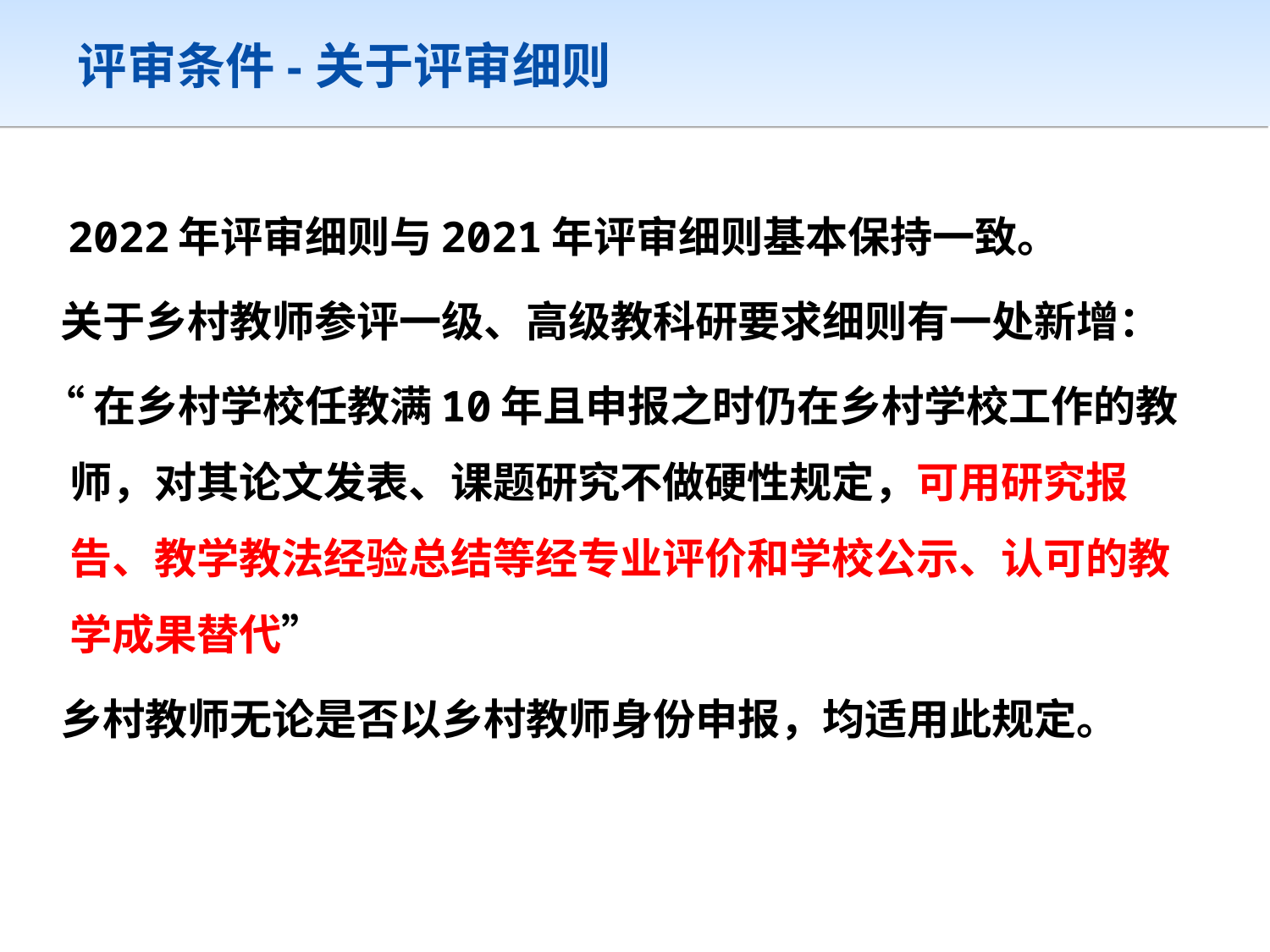

# 评审条件-关于评审细则
 2022年评审细则与2021年评审细则基本保持一致。
 关于乡村教师参评一级、高级教科研要求细则有一处新增：
“在乡村学校任教满10年且申报之时仍在乡村学校工作的教师，对其论文发表、课题研究不做硬性规定，可用研究报告、教学教法经验总结等经专业评价和学校公示、认可的教学成果替代”
 乡村教师无论是否以乡村教师身份申报，均适用此规定。